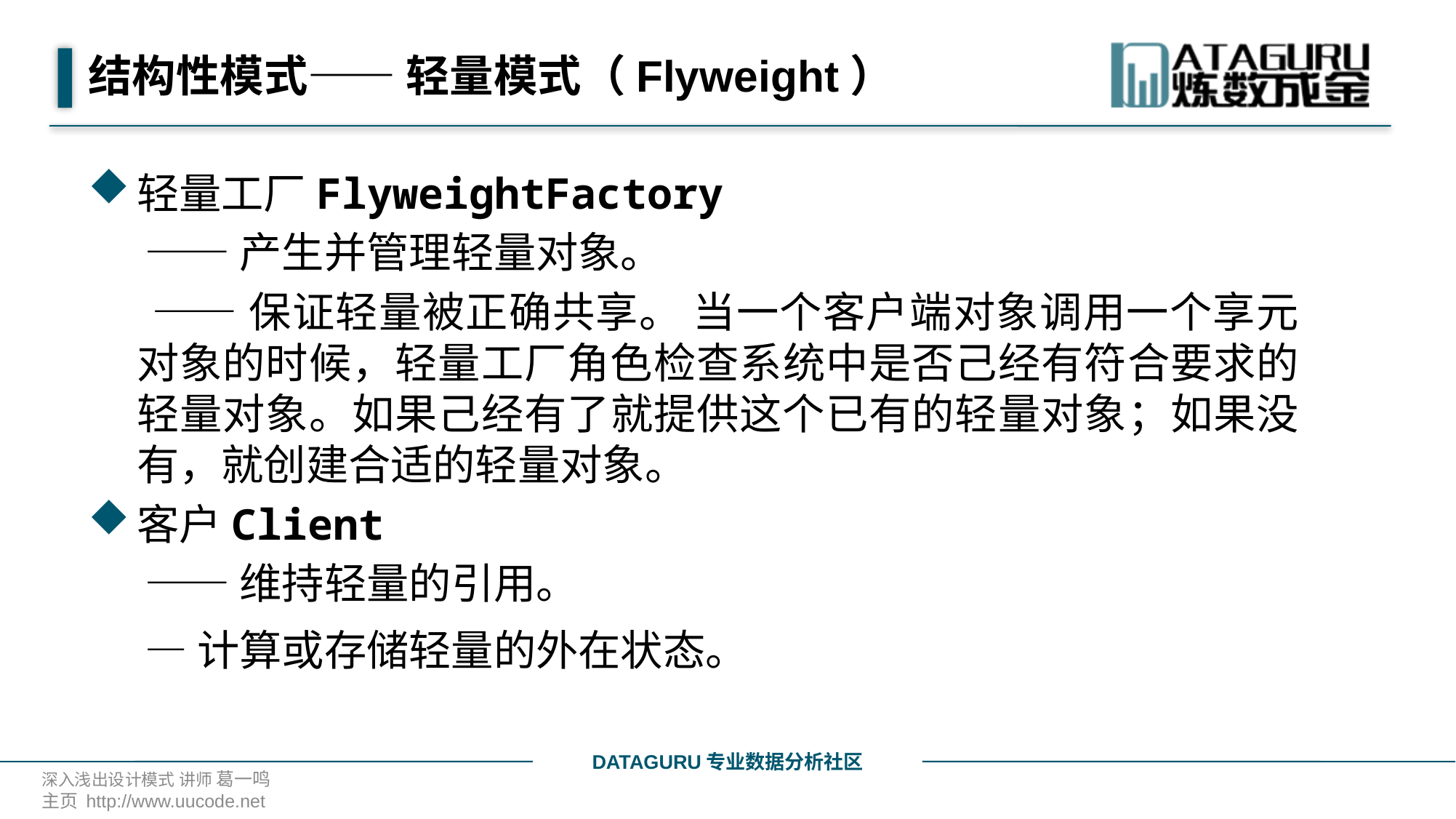

# 结构性模式—— 轻量模式（Flyweight）
轻量工厂FlyweightFactory
      ——产生并管理轻量对象。
      ——保证轻量被正确共享。 当一个客户端对象调用一个享元对象的时候，轻量工厂角色检查系统中是否己经有符合要求的轻量对象。如果己经有了就提供这个已有的轻量对象；如果没有，就创建合适的轻量对象。
客户Client
      ——维持轻量的引用。
      —计算或存储轻量的外在状态。